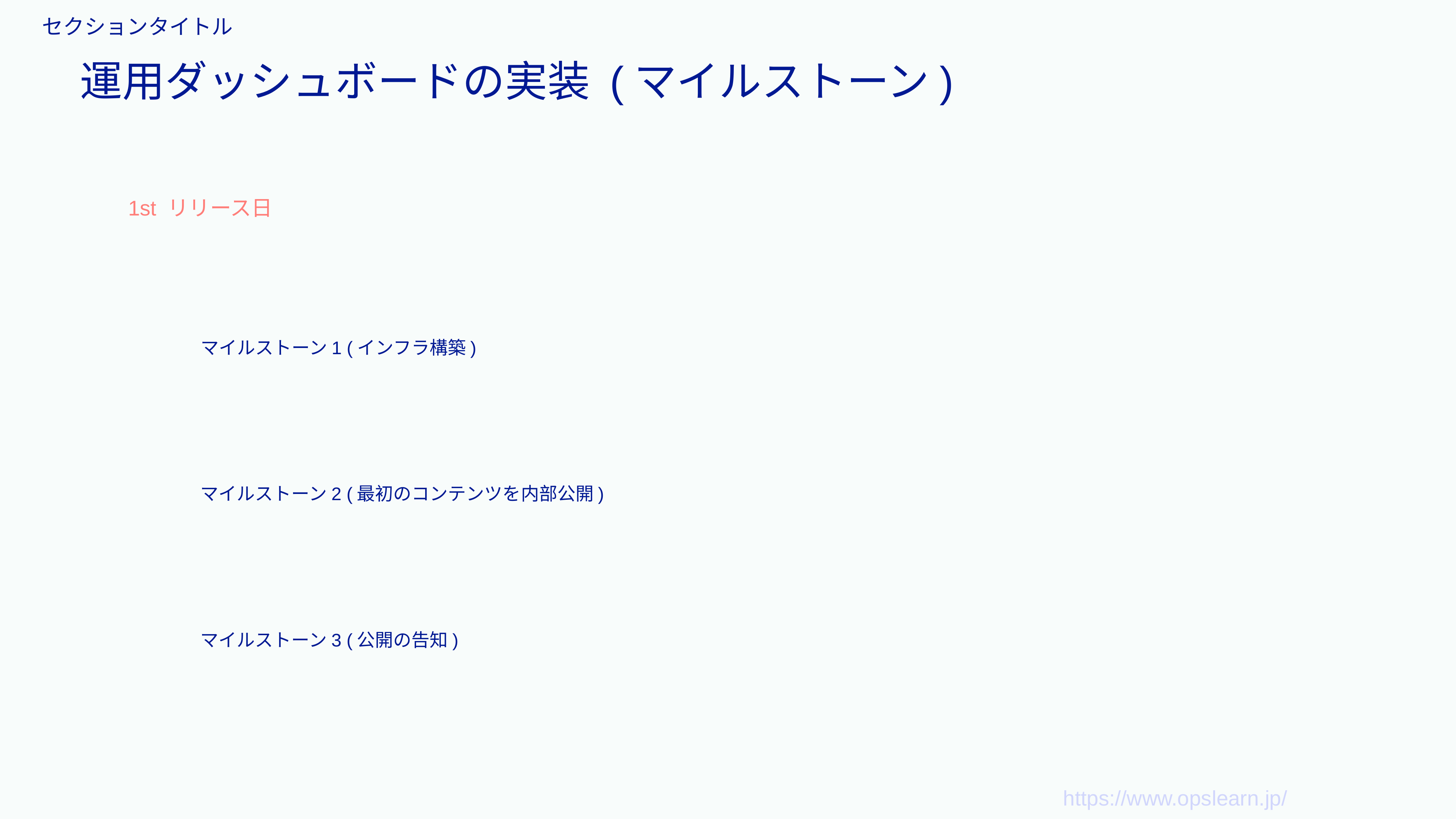

# 運用ダッシュボードの実装 (マイルストーン)
1st リリース日
マイルストーン1 (インフラ構築)
マイルストーン2 (最初のコンテンツを内部公開)
マイルストーン3 (公開の告知)